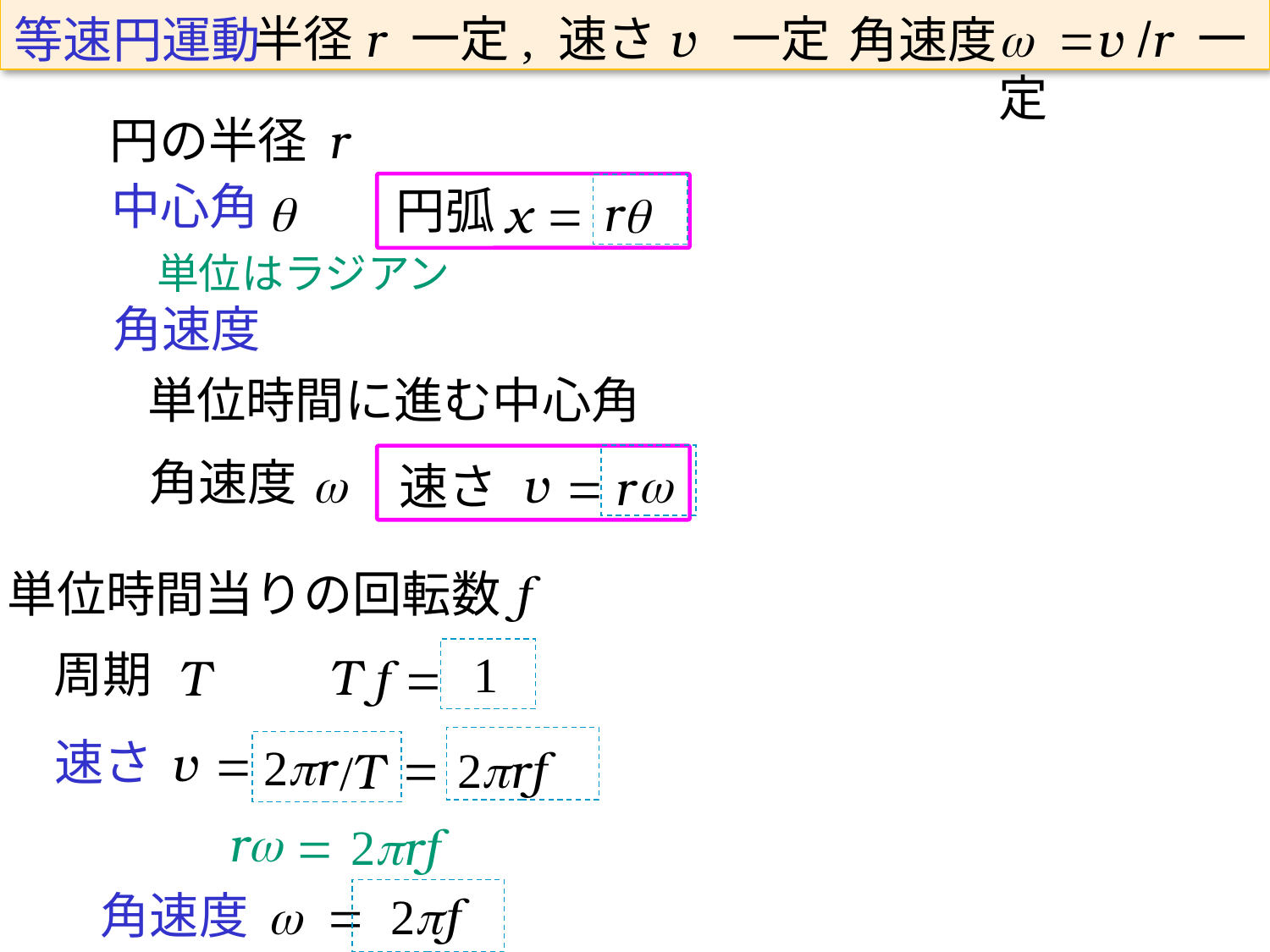

ω =v /r 一定
半径r 一定, 速さv 一定
等速円運動
角速度
円の半径
r
中心角
円弧

θ
r
x =
θ
単位はラジアン
角速度
単位時間に進む中心角
角速度

ω
v
ω
速さ
=
r
f
単位時間当りの回転数
周期
1

T
T
f =
速さ
v

=
2πr

=
2πrf
T
/
rω
=
2πrf
角速度
ω =
2πf